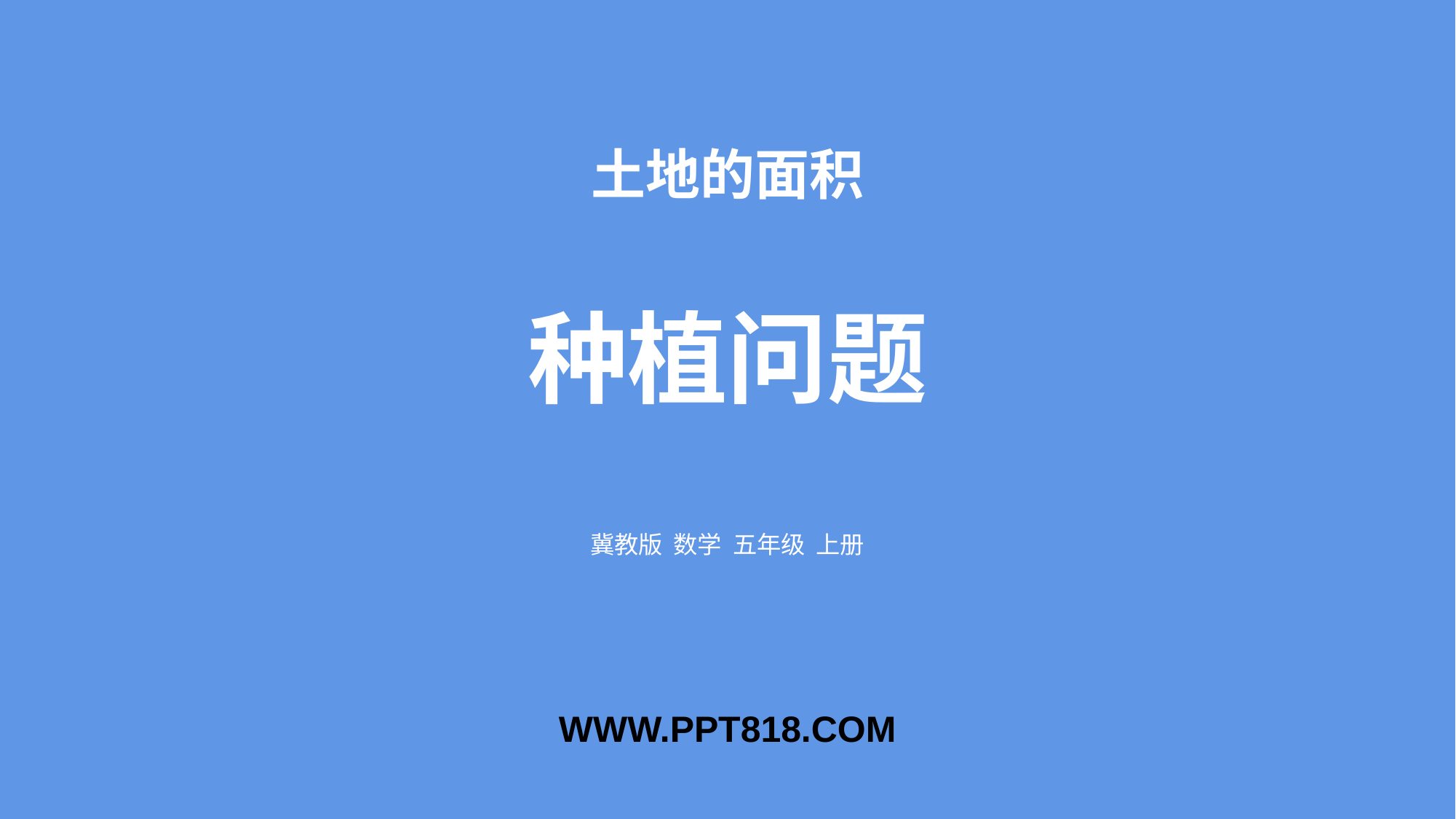

土地的面积
种植问题
冀教版  数学  五年级  上册
WWW.PPT818.COM